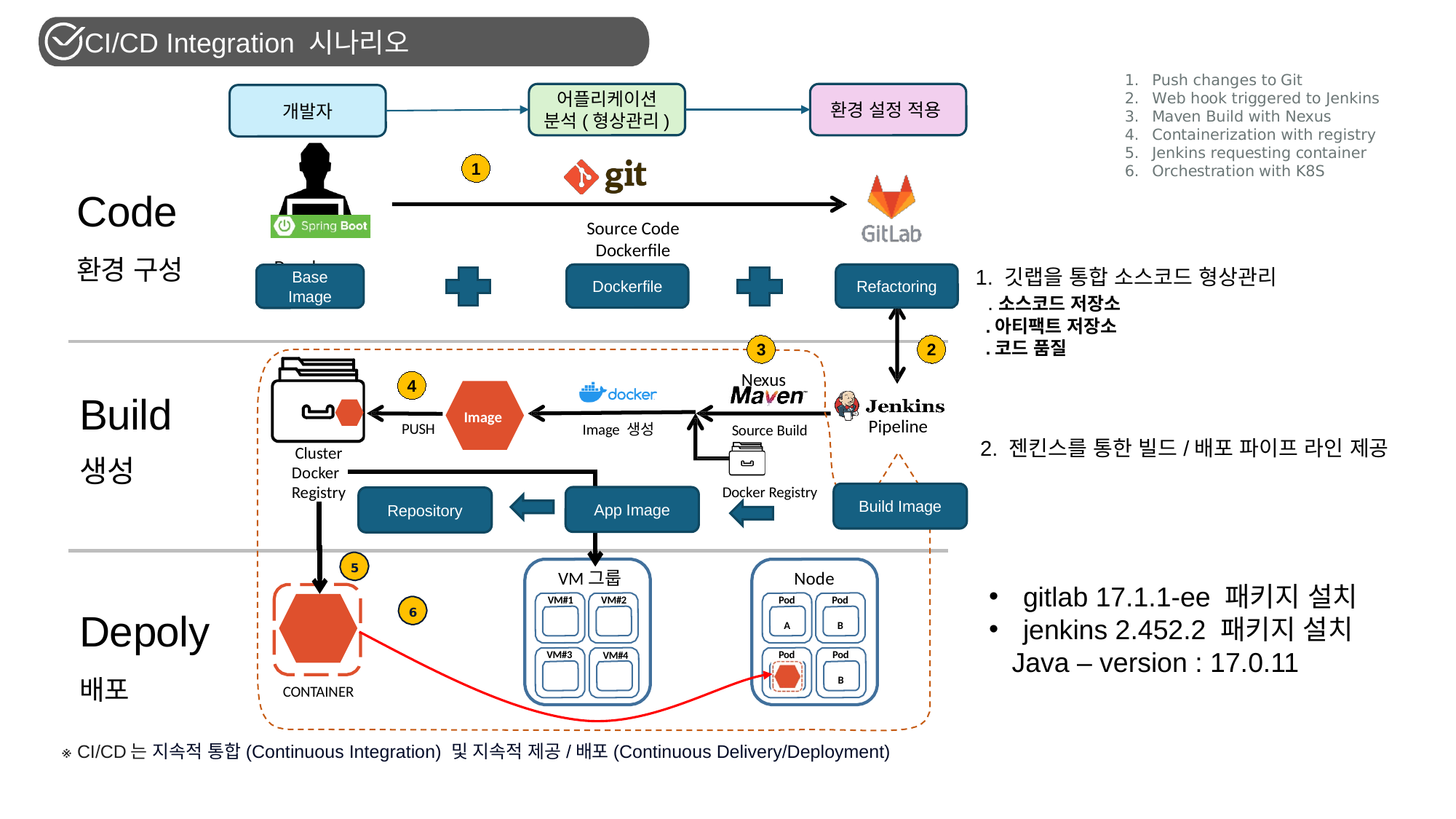

CI/CD Integration 시나리오

Push changes to Git
Web hook triggered to Jenkins
Maven Build with Nexus
Containerization with registry
Jenkins requesting container
Orchestration with K8S
어플리케이션 분석(형상관리)
환경 설정 적용
개발자

1

Code
환경 구성

Source Code
Dockerfile
Developer
1. 깃랩을 통합 소스코드 형상관리
  .소스코드 저장소
  .아티팩트 저장소
  .코드 품질
Dockerfile
Refactoring
Base Image

3
2

Nexus
4

Build
생성

Image

Pipeline
PUSH
Image 생성
Source Build
2. 젠킨스를 통한 빌드/배포 파이프 라인 제공

Cluster Docker Registry
Docker Registry
Build Image
App Image
Repository

5
VM그룹
Node
gitlab 17.1.1-ee 패키지 설치
jenkins 2.452.2 패키지 설치
   Java – version : 17.0.11

VM#1
VM#2
Pod
Pod

6
Depoly
배포

A
B

VM#3
Pod
Pod
VM#4

B
CONTAINER
※ CI/CD는 지속적 통합(Continuous Integration) 및 지속적 제공/배포(Continuous Delivery/Deployment)